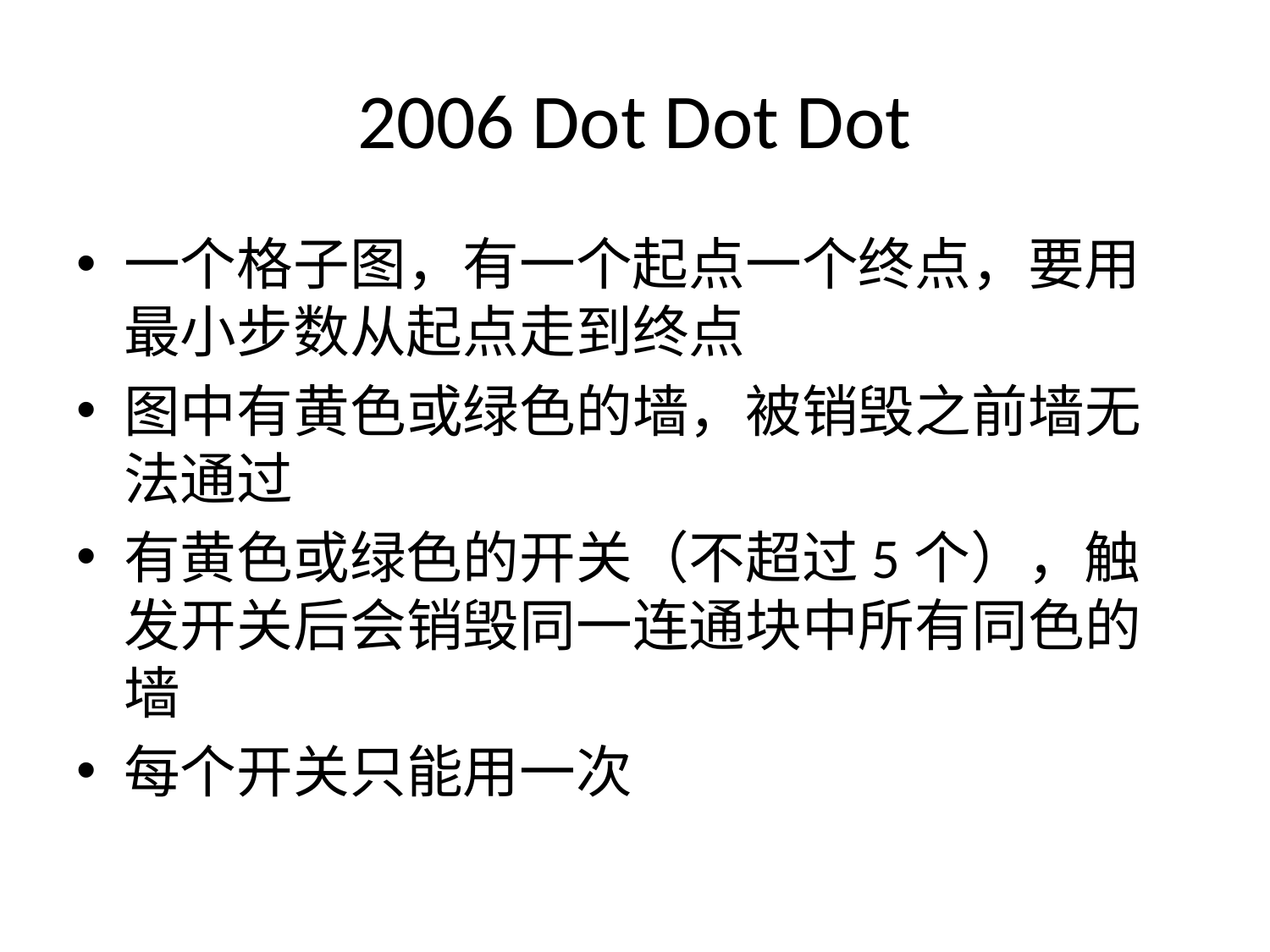

# 2006 Dot Dot Dot
一个格子图，有一个起点一个终点，要用最小步数从起点走到终点
图中有黄色或绿色的墙，被销毁之前墙无法通过
有黄色或绿色的开关（不超过5个），触发开关后会销毁同一连通块中所有同色的墙
每个开关只能用一次